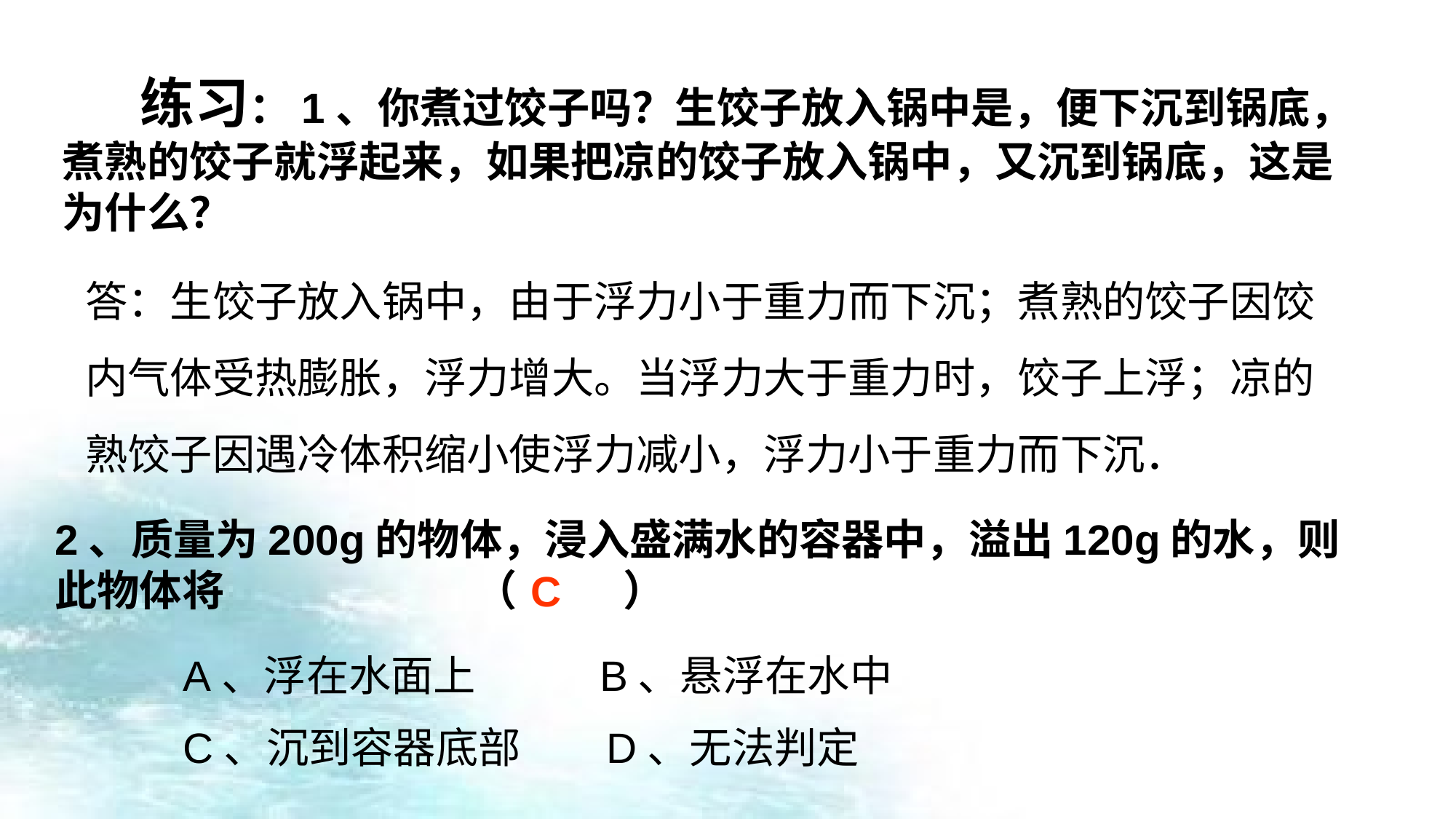

练习：1、你煮过饺子吗？生饺子放入锅中是，便下沉到锅底，煮熟的饺子就浮起来，如果把凉的饺子放入锅中，又沉到锅底，这是为什么？
答：生饺子放入锅中，由于浮力小于重力而下沉；煮熟的饺子因饺内气体受热膨胀，浮力增大。当浮力大于重力时，饺子上浮；凉的熟饺子因遇冷体积缩小使浮力减小，浮力小于重力而下沉．
2、质量为200g的物体，浸入盛满水的容器中，溢出120g的水，则此物体将                          （           ）
C
A、浮在水面上            B、悬浮在水中
C、沉到容器底部        D、无法判定